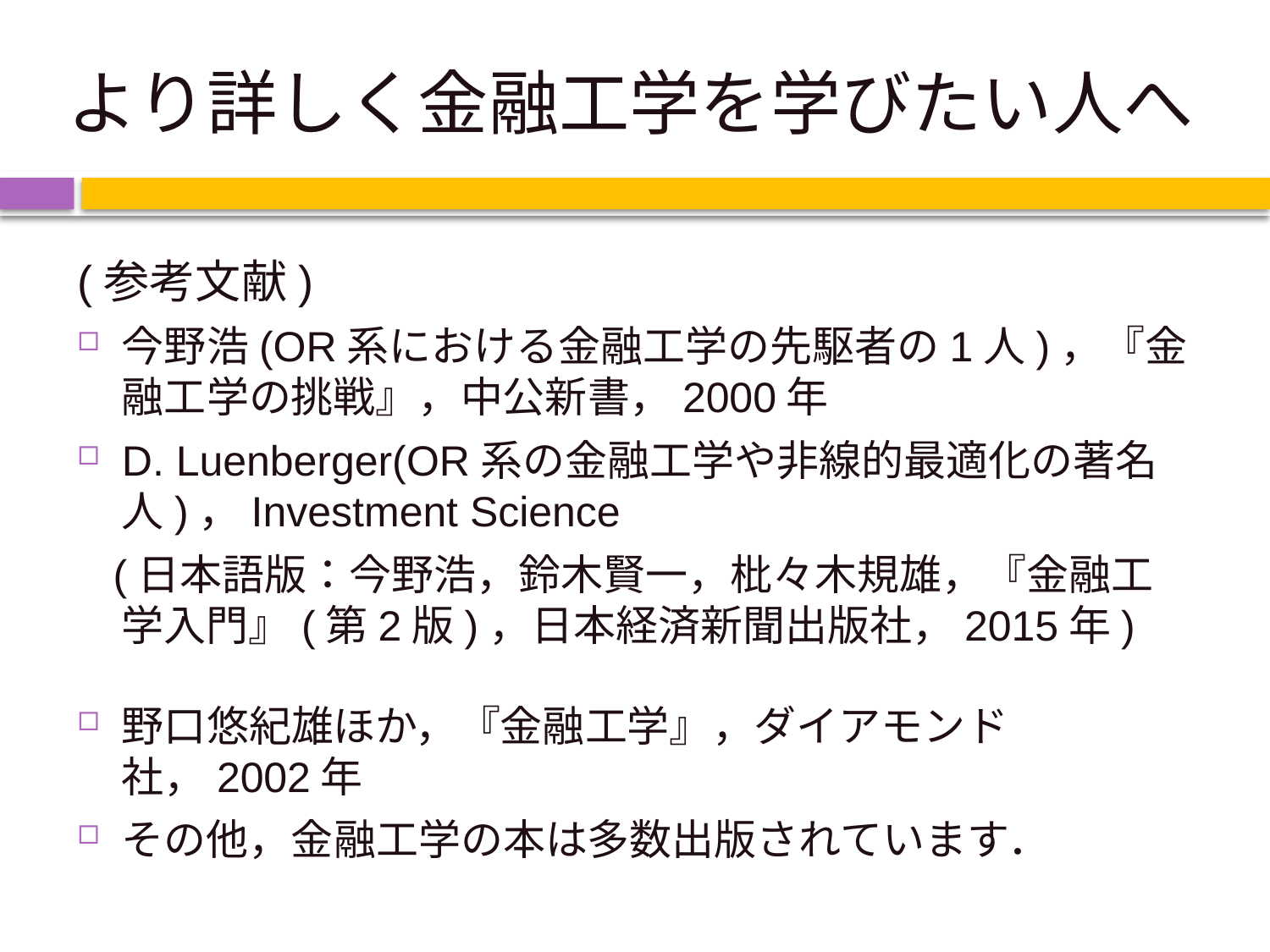

# より詳しく金融工学を学びたい人へ
(参考文献)
今野浩(OR系における金融工学の先駆者の1人)，『金融工学の挑戦』，中公新書，2000年
D. Luenberger(OR系の金融工学や非線的最適化の著名人)，Investment Science
   (日本語版：今野浩，鈴木賢一，枇々木規雄，『金融工学入門』(第2版)，日本経済新聞出版社，2015年)

野口悠紀雄ほか，『金融工学』，ダイアモンド社，2002年
その他，金融工学の本は多数出版されています．